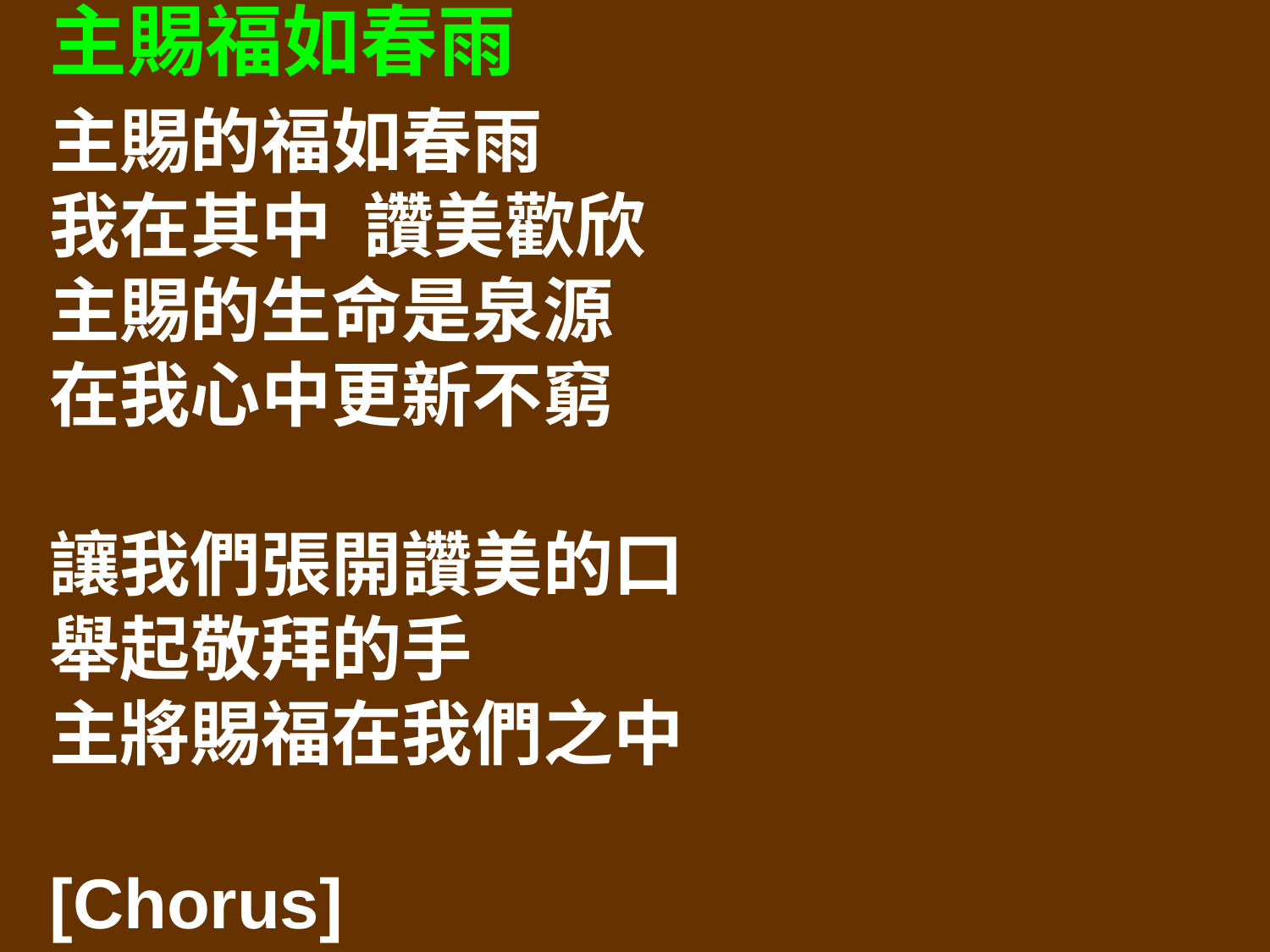

主賜福如春雨
主賜的福如春雨
我在其中  讚美歡欣
主賜的生命是泉源
在我心中更新不窮

讓我們張開讚美的口
舉起敬拜的手
主將賜福在我們之中

[Chorus]